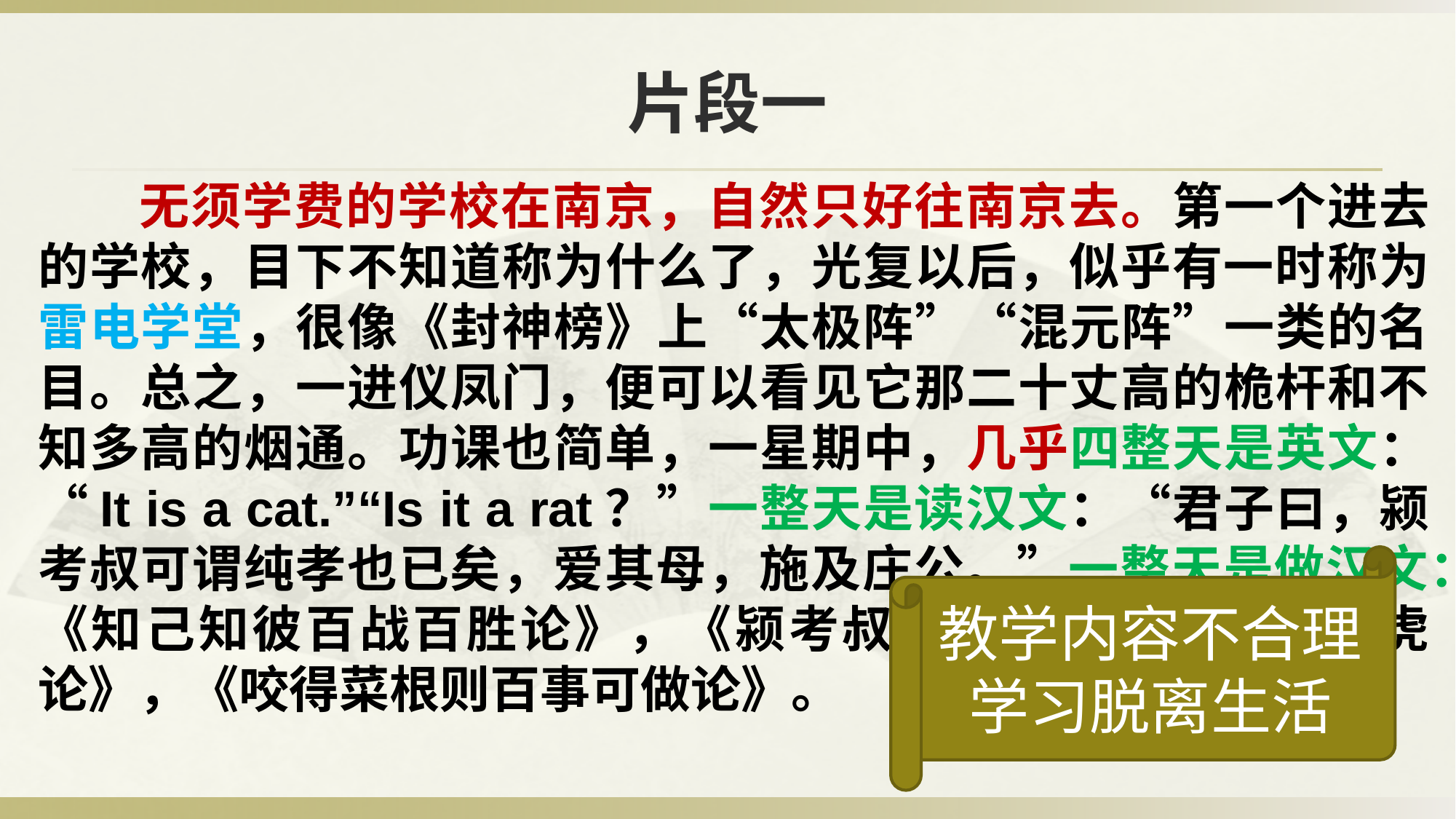

# 片段一
 无须学费的学校在南京，自然只好往南京去。第一个进去的学校，目下不知道称为什么了，光复以后，似乎有一时称为雷电学堂，很像《封神榜》上“太极阵”“混元阵”一类的名目。总之，一进仪凤门，便可以看见它那二十丈高的桅杆和不知多高的烟通。功课也简单，一星期中，几乎四整天是英文：“It is a cat.”“Is it a rat？”一整天是读汉文：“君子曰，颍考叔可谓纯孝也已矣，爱其母，施及庄公。”一整天是做汉文：《知己知彼百战百胜论》，《颍考叔论》，《云从龙风从虎论》，《咬得菜根则百事可做论》。

教学内容不合理
学习脱离生活